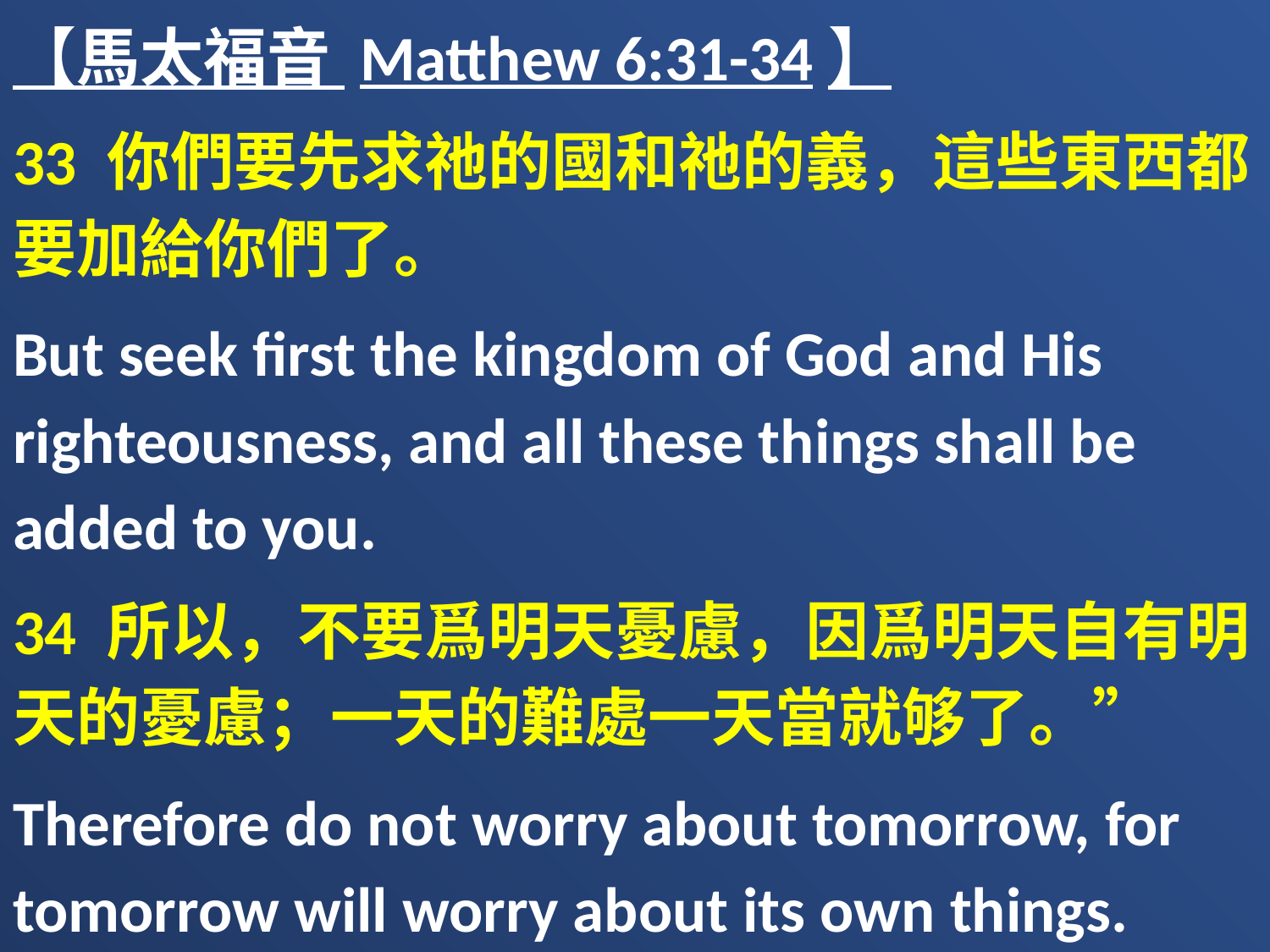

【馬太福音 Matthew 6:31-34】
33 你們要先求祂的國和祂的義，這些東西都要加給你們了。
But seek first the kingdom of God and His righteousness, and all these things shall be added to you.
34 所以，不要爲明天憂慮，因爲明天自有明天的憂慮；一天的難處一天當就够了。”
Therefore do not worry about tomorrow, for tomorrow will worry about its own things. Sufficient for the day is its own trouble.